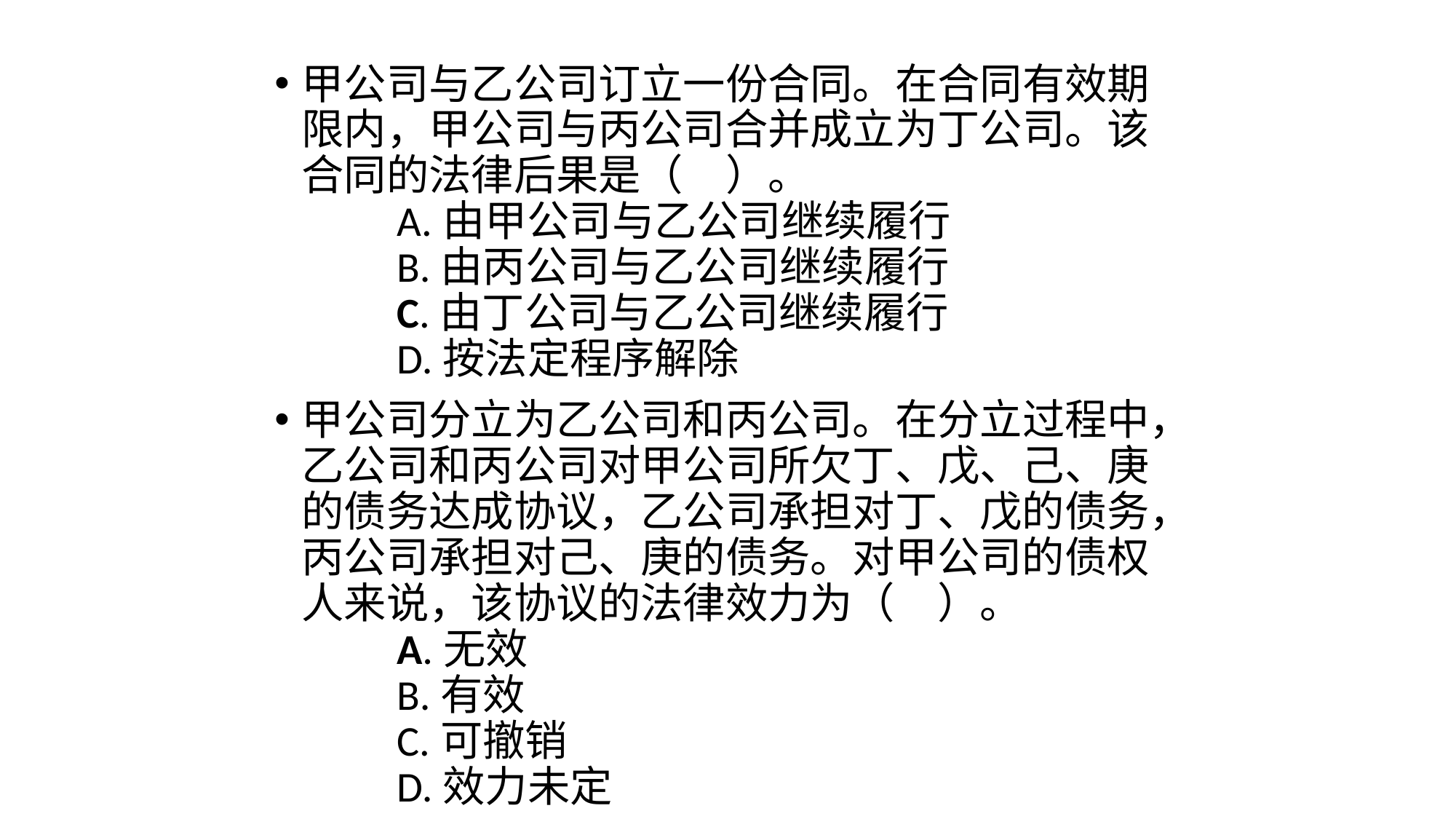

甲公司与乙公司订立一份合同。在合同有效期限内，甲公司与丙公司合并成立为丁公司。该合同的法律后果是（　）。
　　A.由甲公司与乙公司继续履行
　　B.由丙公司与乙公司继续履行
　　C.由丁公司与乙公司继续履行
　　D.按法定程序解除
甲公司分立为乙公司和丙公司。在分立过程中，乙公司和丙公司对甲公司所欠丁、戊、己、庚的债务达成协议，乙公司承担对丁、戊的债务，丙公司承担对己、庚的债务。对甲公司的债权人来说，该协议的法律效力为（　）。
　　A.无效
　　B.有效
　　C.可撤销
　　D.效力未定